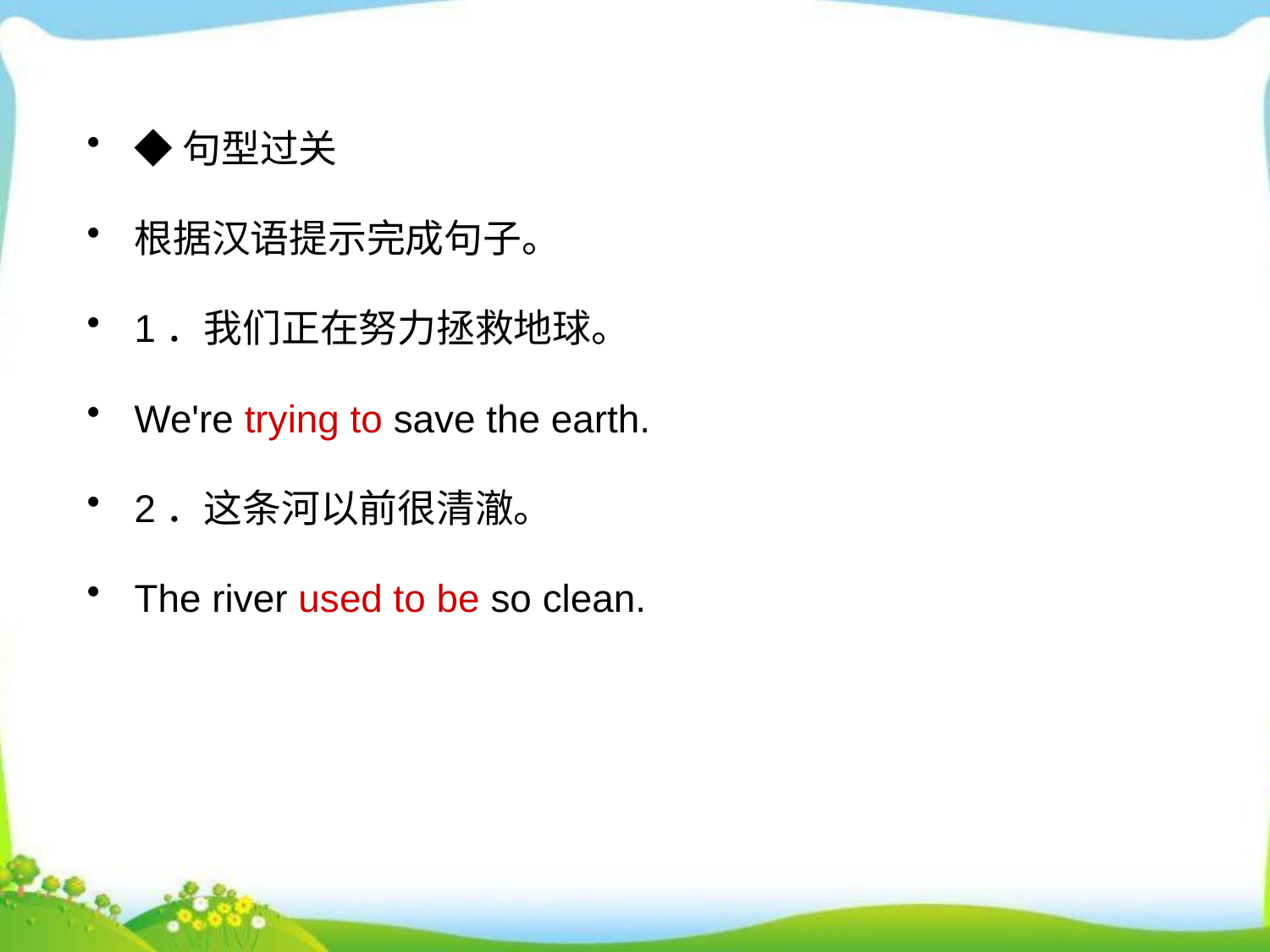

◆句型过关

根据汉语提示完成句子。

1．我们正在努力拯救地球。

We're trying to save the earth.

2．这条河以前很清澈。

The river used to be so clean.